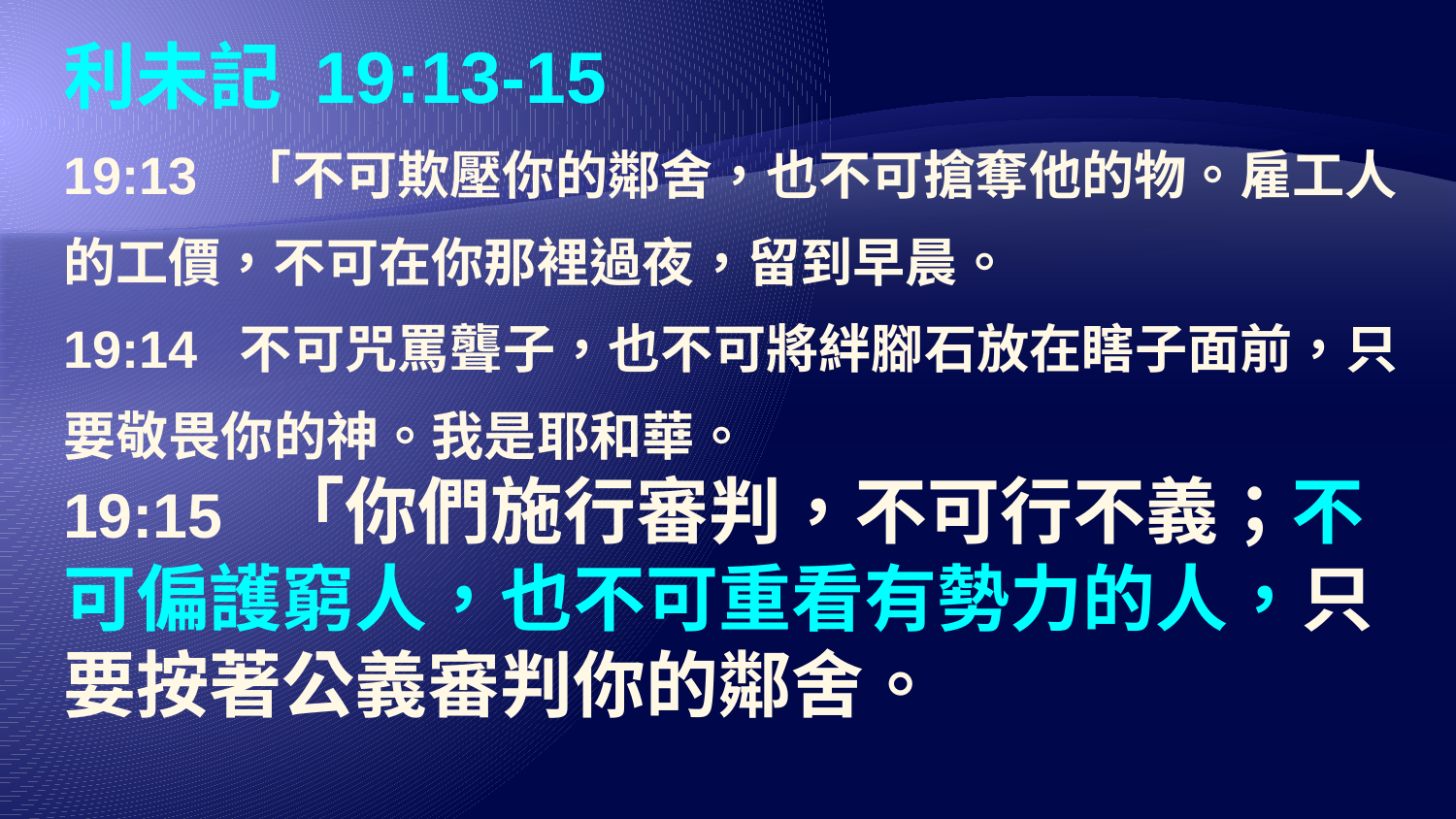

# 利未記 19:13-15 19:13  「不可欺壓你的鄰舍，也不可搶奪他的物。雇工人的工價，不可在你那裡過夜，留到早晨。 19:14  不可咒罵聾子，也不可將絆腳石放在瞎子面前，只要敬畏你的神。我是耶和華。 19:15  「你們施行審判，不可行不義；不可偏護窮人，也不可重看有勢力的人，只要按著公義審判你的鄰舍。